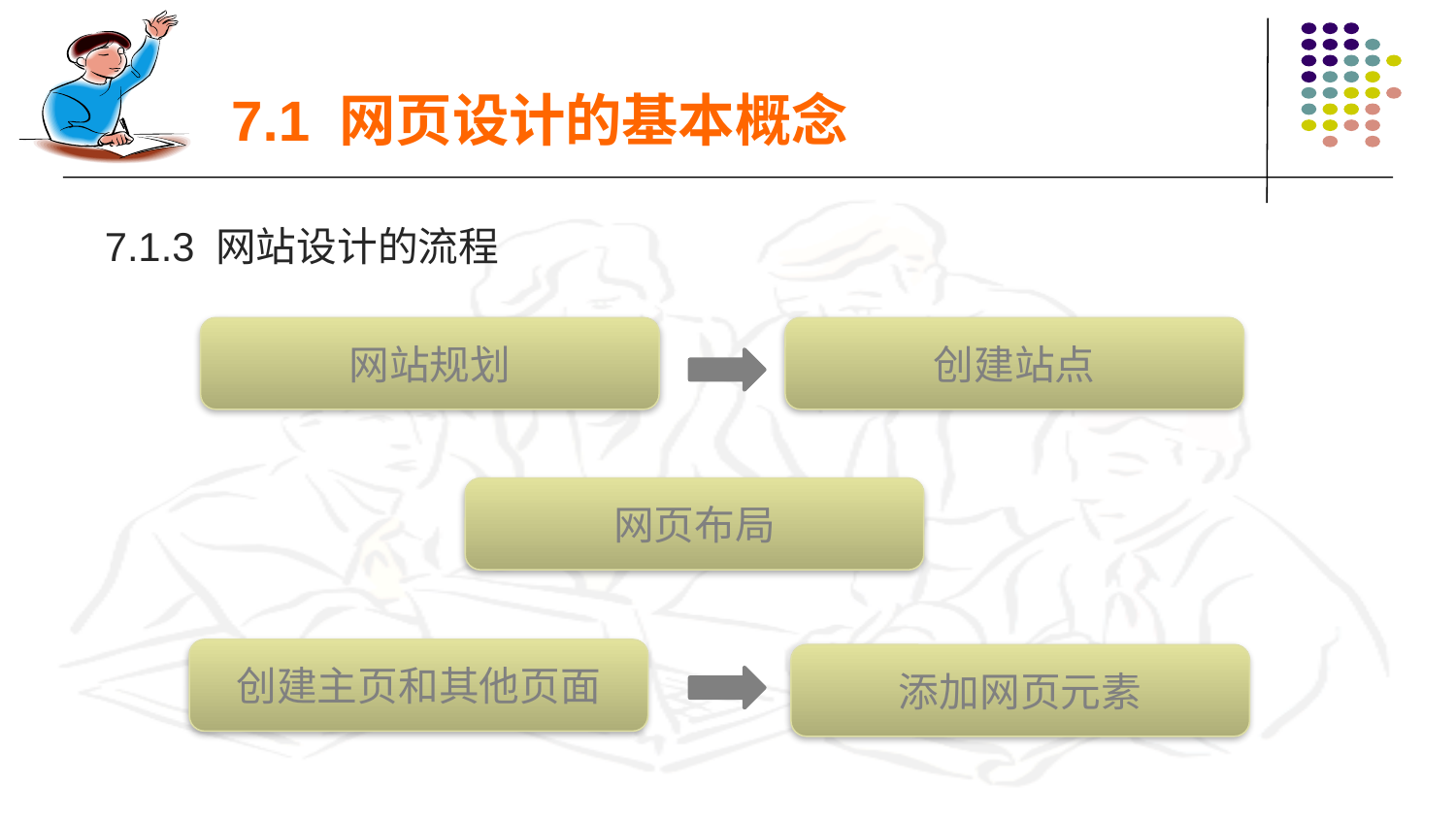

7.1 网页设计的基本概念
7.1.3 网站设计的流程
网站规划
创建站点

网页布局
创建主页和其他页面
添加网页元素